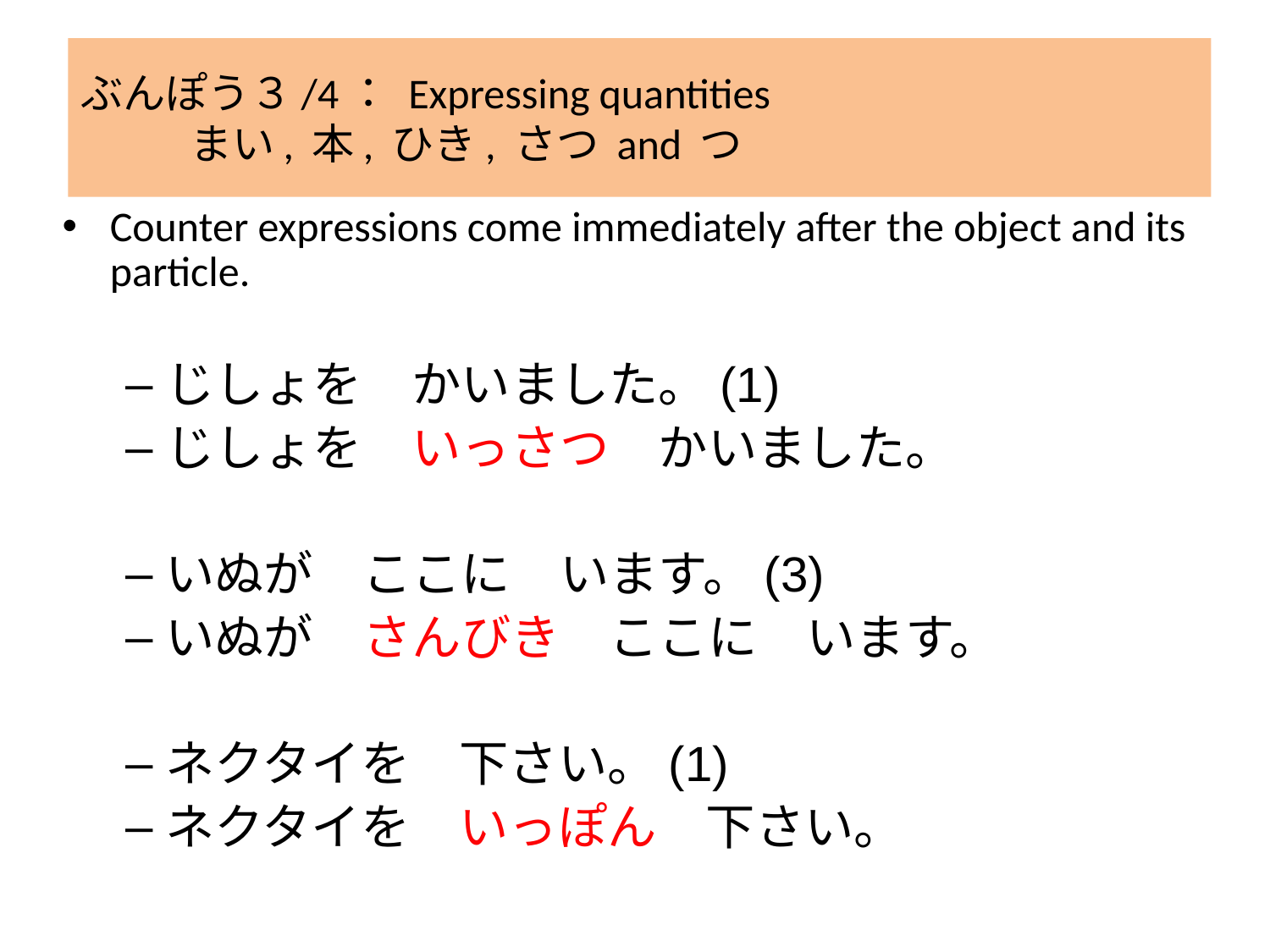

# ぶんぽう３/4：	Expressing quantities まい, 本, ひき, さつ and つ
Counter expressions come immediately after the object and its particle.

じしょを　かいました。(1)
じしょを　いっさつ　かいました。

いぬが　ここに　います。(3)
いぬが　さんびき　ここに　います。

ネクタイを　下さい。(1)
ネクタイを　いっぽん　下さい。